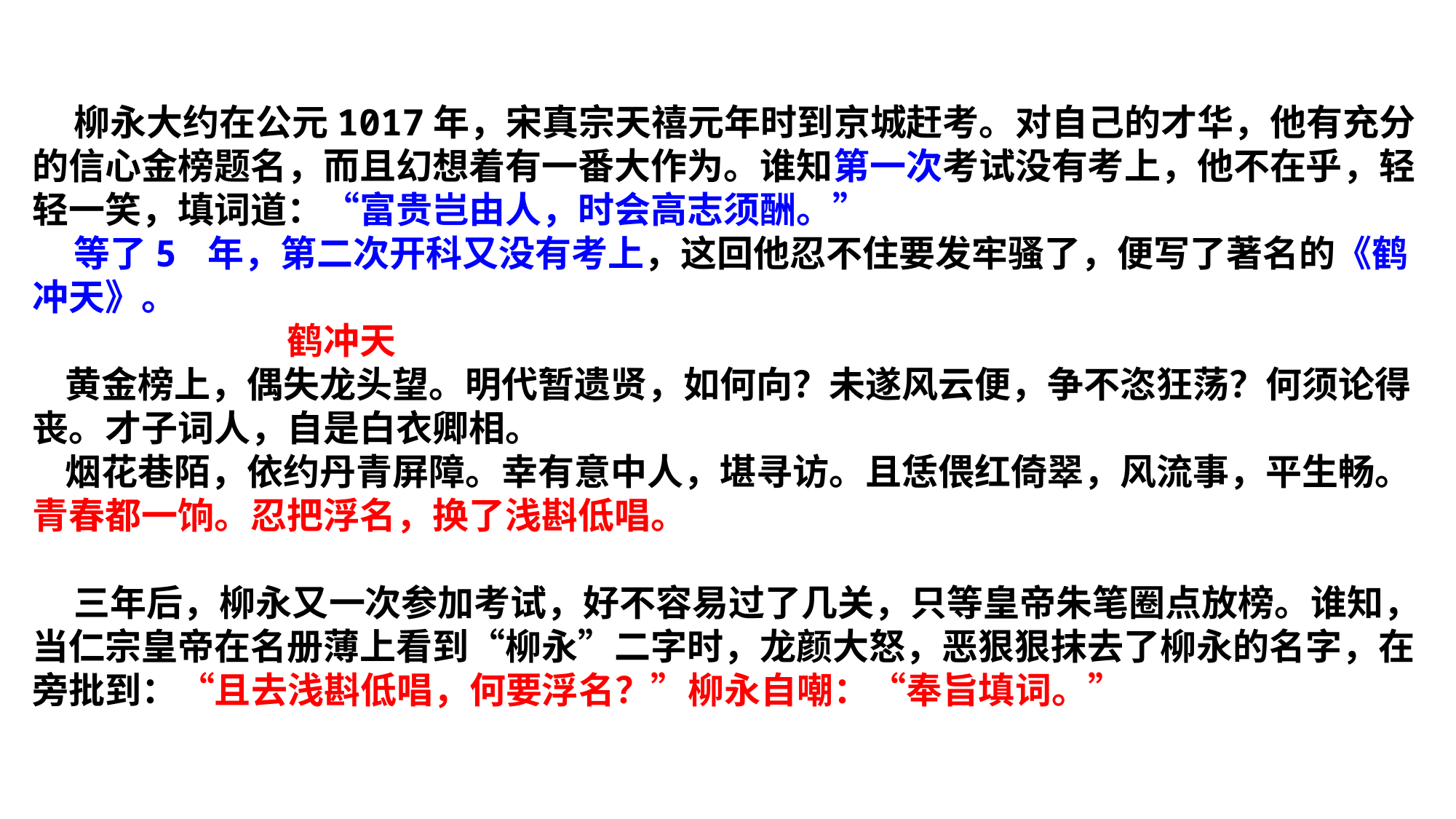

柳永大约在公元1017年，宋真宗天禧元年时到京城赶考。对自己的才华，他有充分的信心金榜题名，而且幻想着有一番大作为。谁知第一次考试没有考上，他不在乎，轻轻一笑，填词道：“富贵岂由人，时会高志须酬。”
    等了5 年，第二次开科又没有考上，这回他忍不住要发牢骚了，便写了著名的《鹤冲天》。
                              鹤冲天
    黄金榜上，偶失龙头望。明代暂遗贤，如何向？未遂风云便，争不恣狂荡？何须论得丧。才子词人，自是白衣卿相。
    烟花巷陌，依约丹青屏障。幸有意中人，堪寻访。且恁偎红倚翠，风流事，平生畅。青春都一饷。忍把浮名，换了浅斟低唱。

    三年后，柳永又一次参加考试，好不容易过了几关，只等皇帝朱笔圈点放榜。谁知，当仁宗皇帝在名册薄上看到“柳永”二字时，龙颜大怒，恶狠狠抹去了柳永的名字，在旁批到：“且去浅斟低唱，何要浮名？”柳永自嘲：“奉旨填词。”